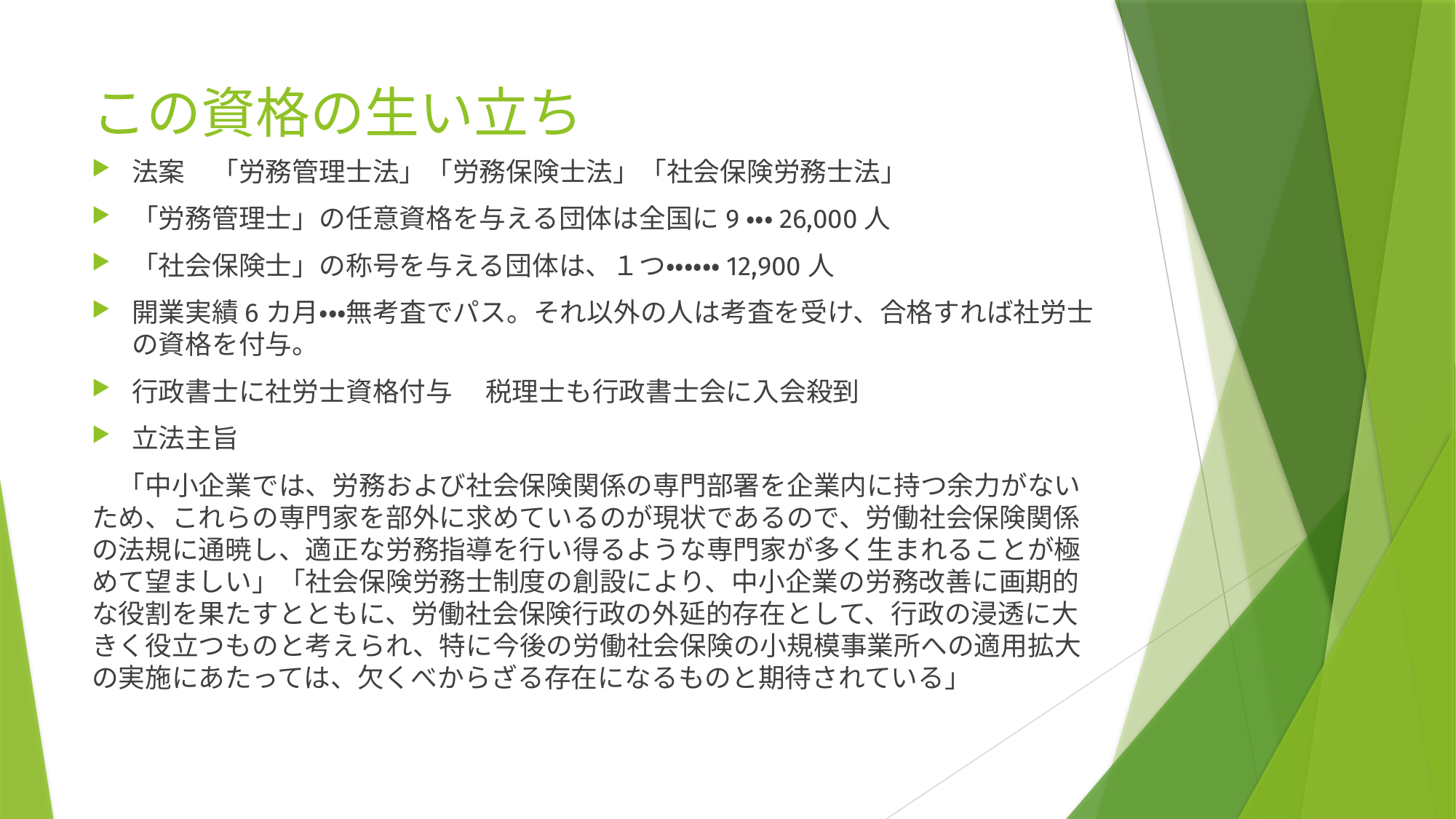

# この資格の生い立ち
法案　「労務管理士法」「労務保険士法」「社会保険労務士法」
「労務管理士」の任意資格を与える団体は全国に9・・・26,000人
「社会保険士」の称号を与える団体は、１つ・・・・・・12,900人
開業実績6カ月・・・無考査でパス。それ以外の人は考査を受け、合格すれば社労士の資格を付与。
行政書士に社労士資格付与 　税理士も行政書士会に入会殺到
立法主旨
　「中小企業では、労務および社会保険関係の専門部署を企業内に持つ余力がないため、これらの専門家を部外に求めているのが現状であるので、労働社会保険関係の法規に通暁し、適正な労務指導を行い得るような専門家が多く生まれることが極めて望ましい」「社会保険労務士制度の創設により、中小企業の労務改善に画期的な役割を果たすとともに、労働社会保険行政の外延的存在として、行政の浸透に大きく役立つものと考えられ、特に今後の労働社会保険の小規模事業所への適用拡大の実施にあたっては、欠くべからざる存在になるものと期待されている」